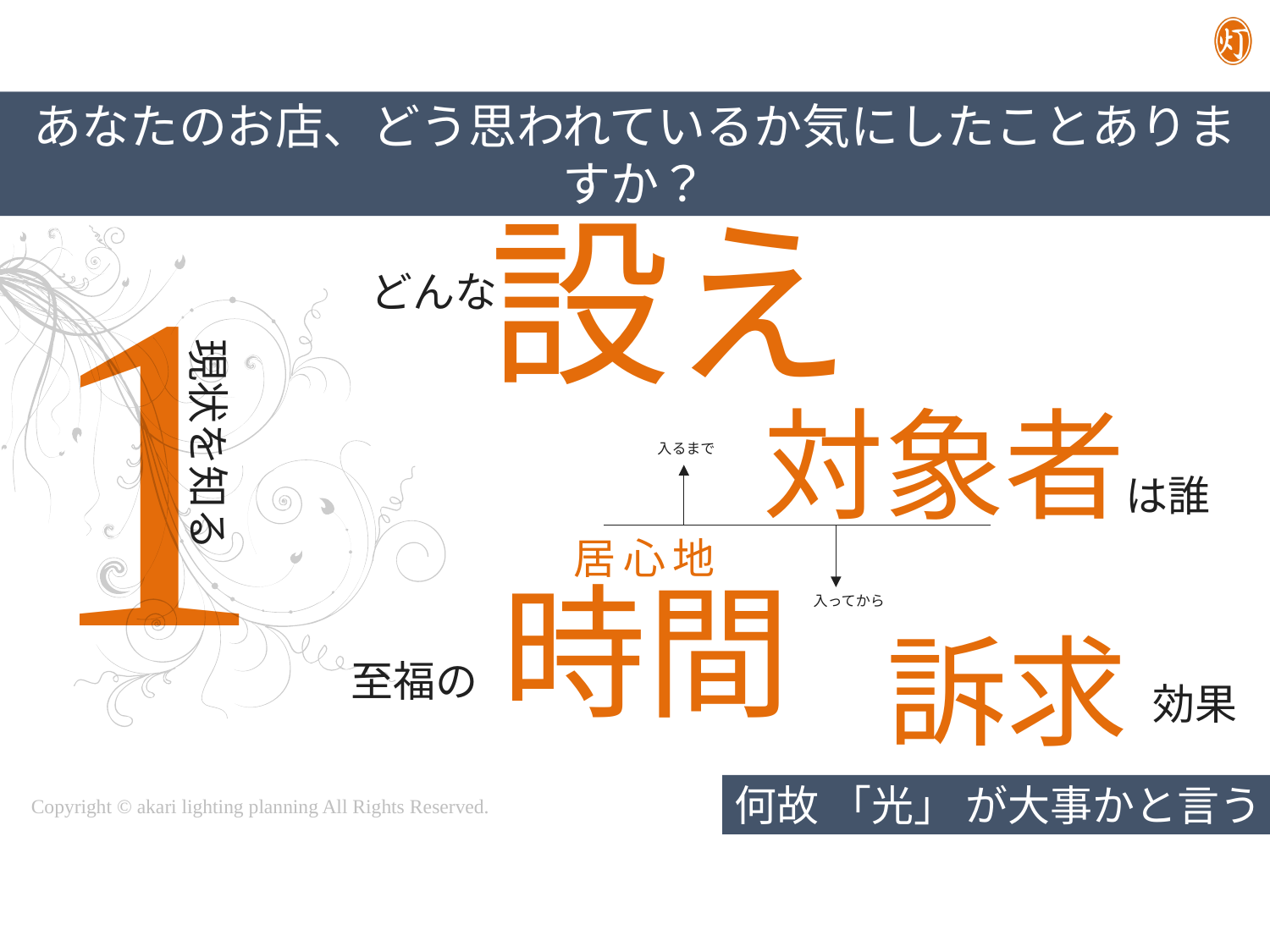

あなたのお店、どう思われているか気にしたことありますか？
設え
1

どんな
現状を知る
対象者
入るまで
は誰
居心地
時間
入ってから
訴求
至福の
効果
何故 「光」 が大事かと言うと
Copyright © akari lighting planning All Rights Reserved.